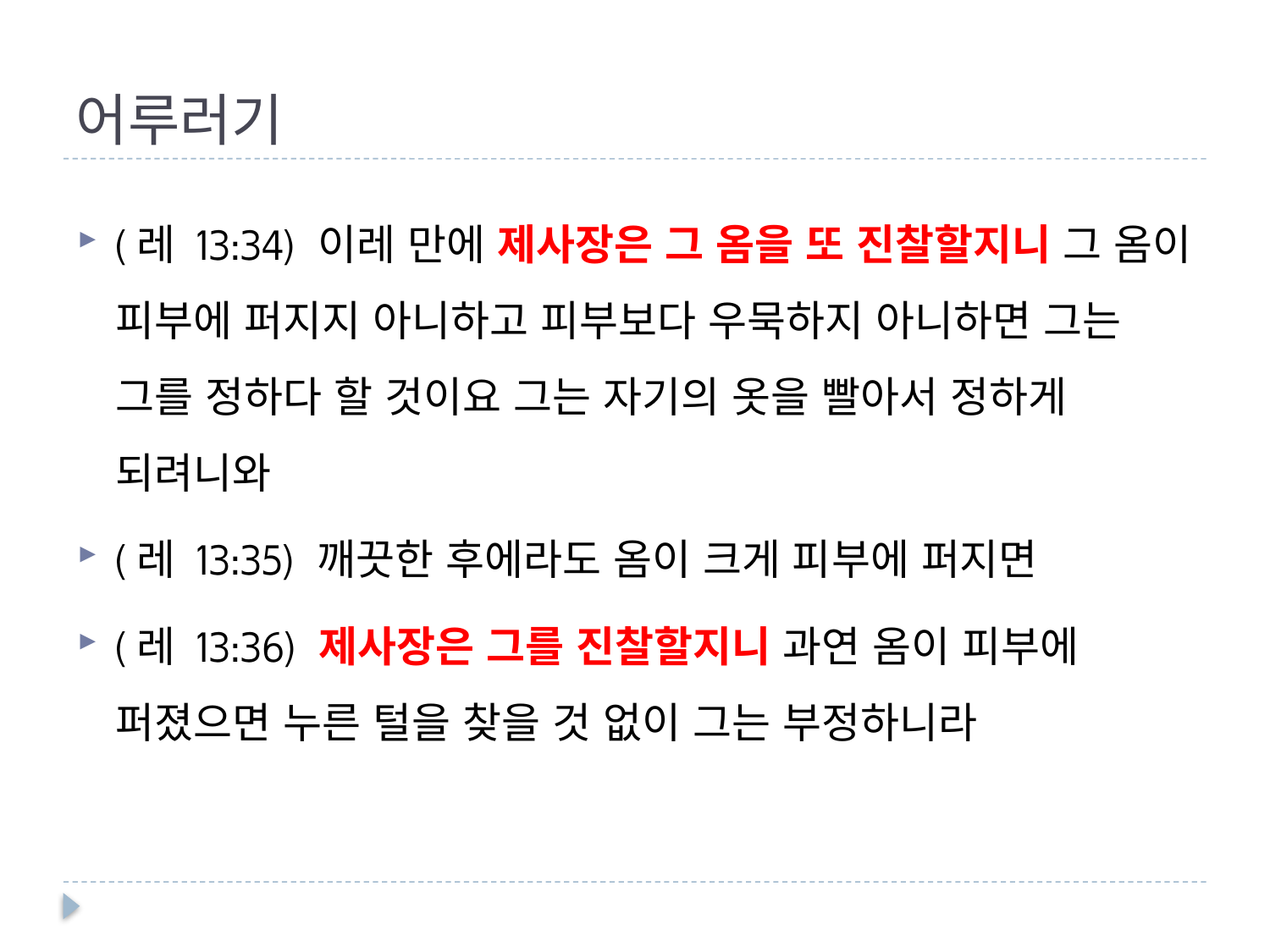

# 어루러기
(레 13:34) 이레 만에 제사장은 그 옴을 또 진찰할지니 그 옴이 피부에 퍼지지 아니하고 피부보다 우묵하지 아니하면 그는 그를 정하다 할 것이요 그는 자기의 옷을 빨아서 정하게 되려니와
(레 13:35) 깨끗한 후에라도 옴이 크게 피부에 퍼지면
(레 13:36) 제사장은 그를 진찰할지니 과연 옴이 피부에 퍼졌으면 누른 털을 찾을 것 없이 그는 부정하니라